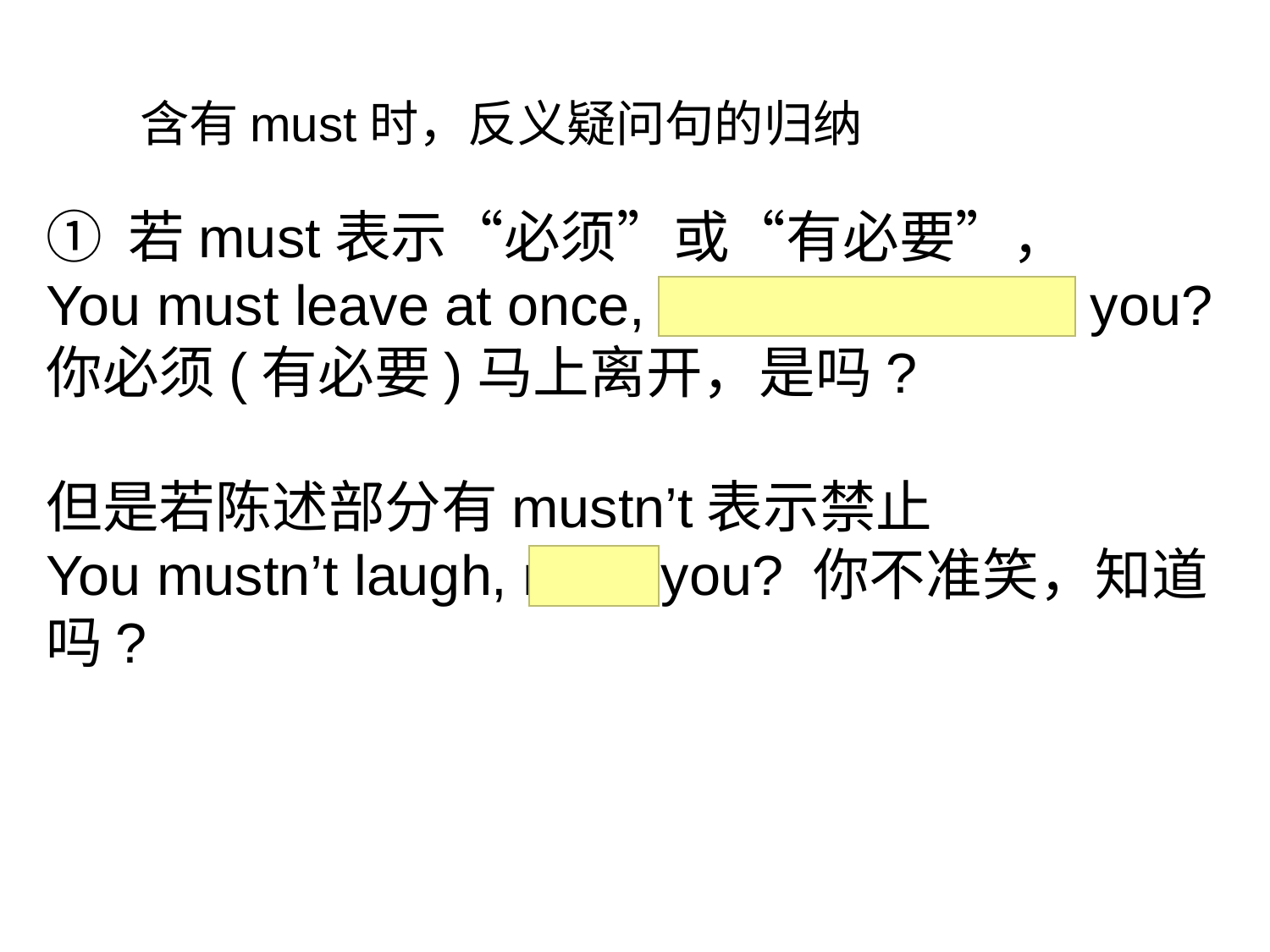

含有must时，反义疑问句的归纳
① 若must表示“必须”或“有必要”，
You must leave at once, mustn’t [needn’t] you?
你必须(有必要)马上离开，是吗?

但是若陈述部分有mustn’t表示禁止
You mustn’t laugh, must you? 你不准笑，知道吗?